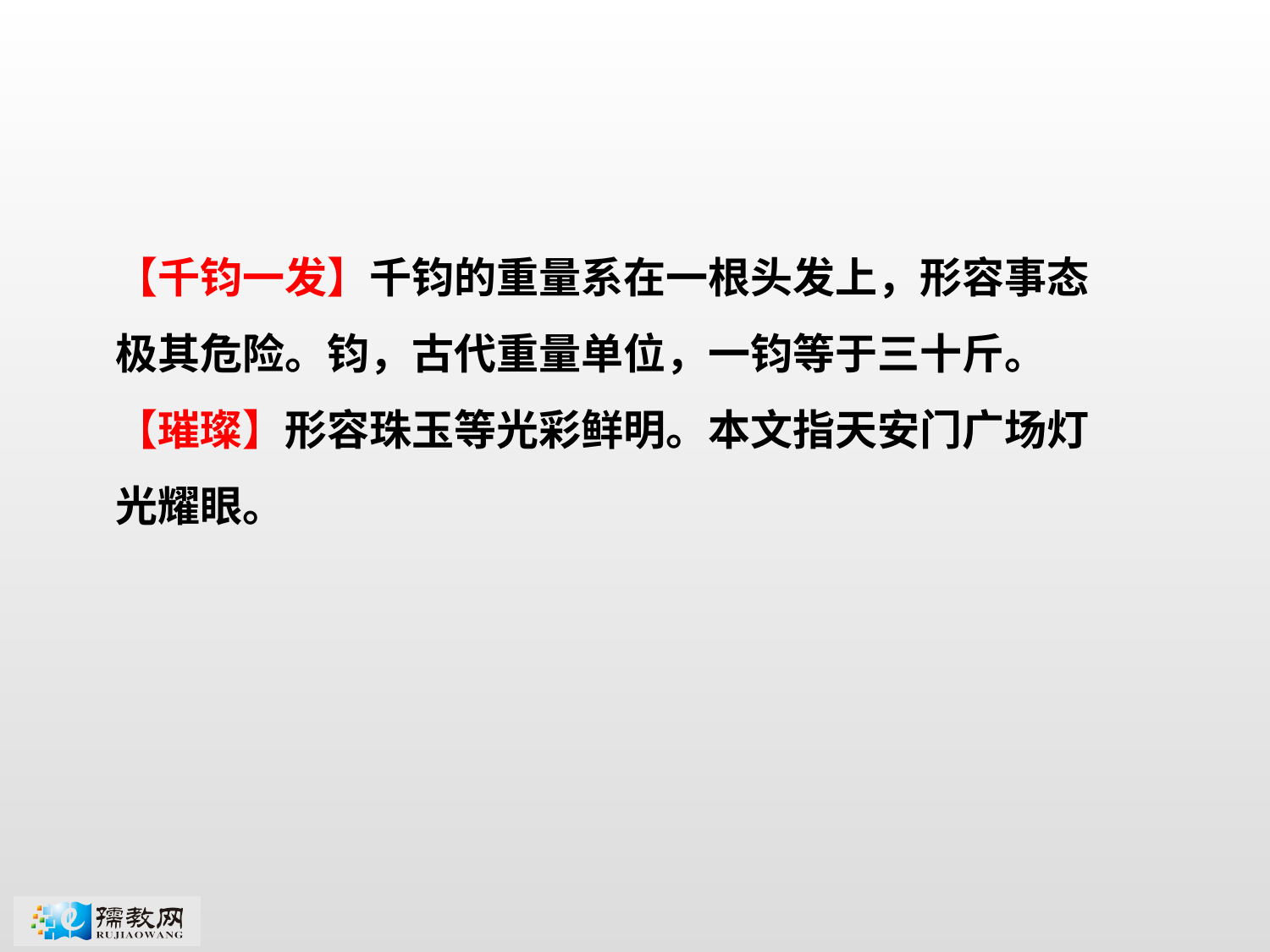

【千钧一发】千钧的重量系在一根头发上，形容事态极其危险。钧，古代重量单位，一钧等于三十斤。
【璀璨】形容珠玉等光彩鲜明。本文指天安门广场灯光耀眼。